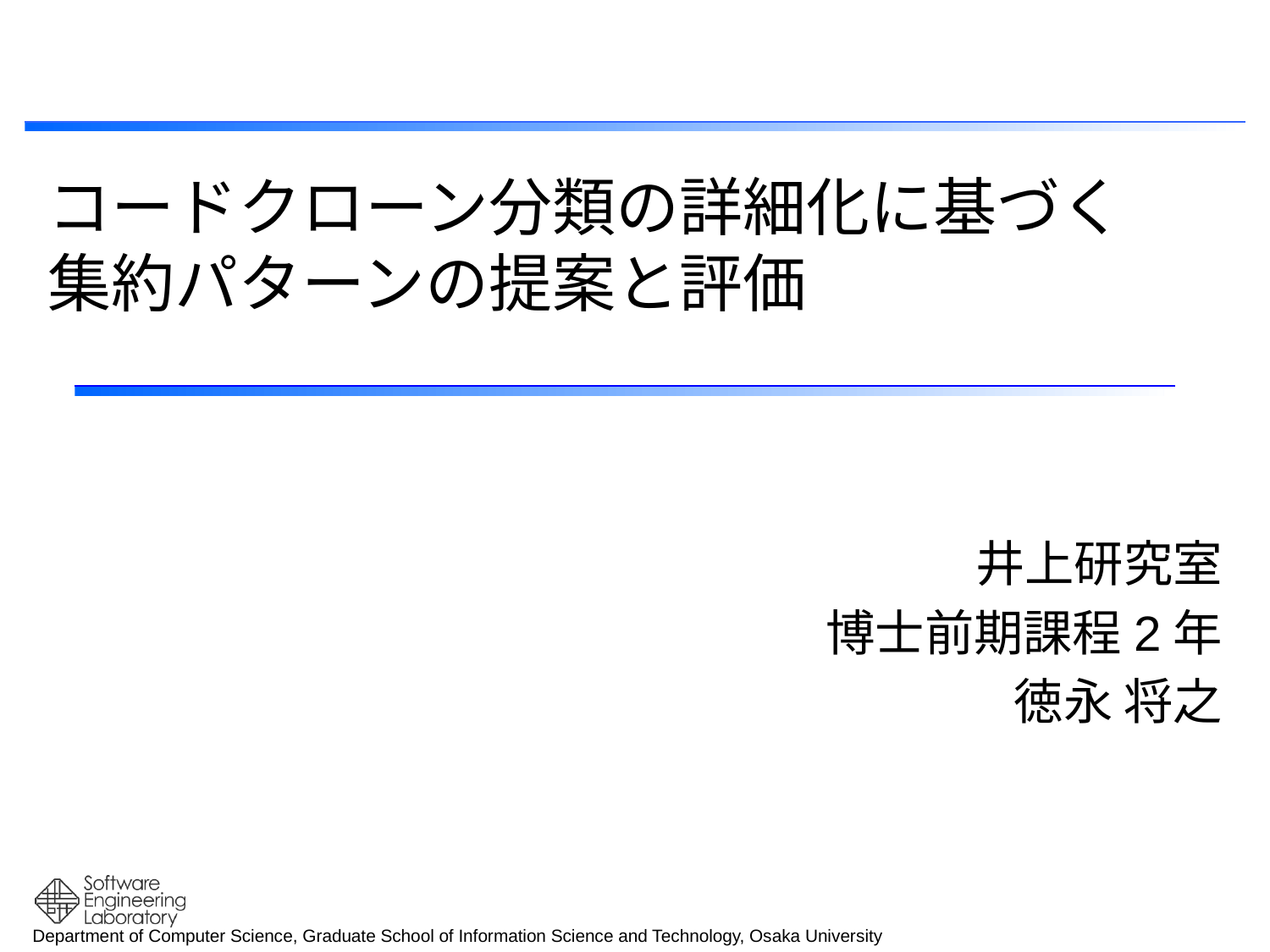

# コードクローン分類の詳細化に基づく 集約パターンの提案と評価
井上研究室
博士前期課程2年
徳永 将之